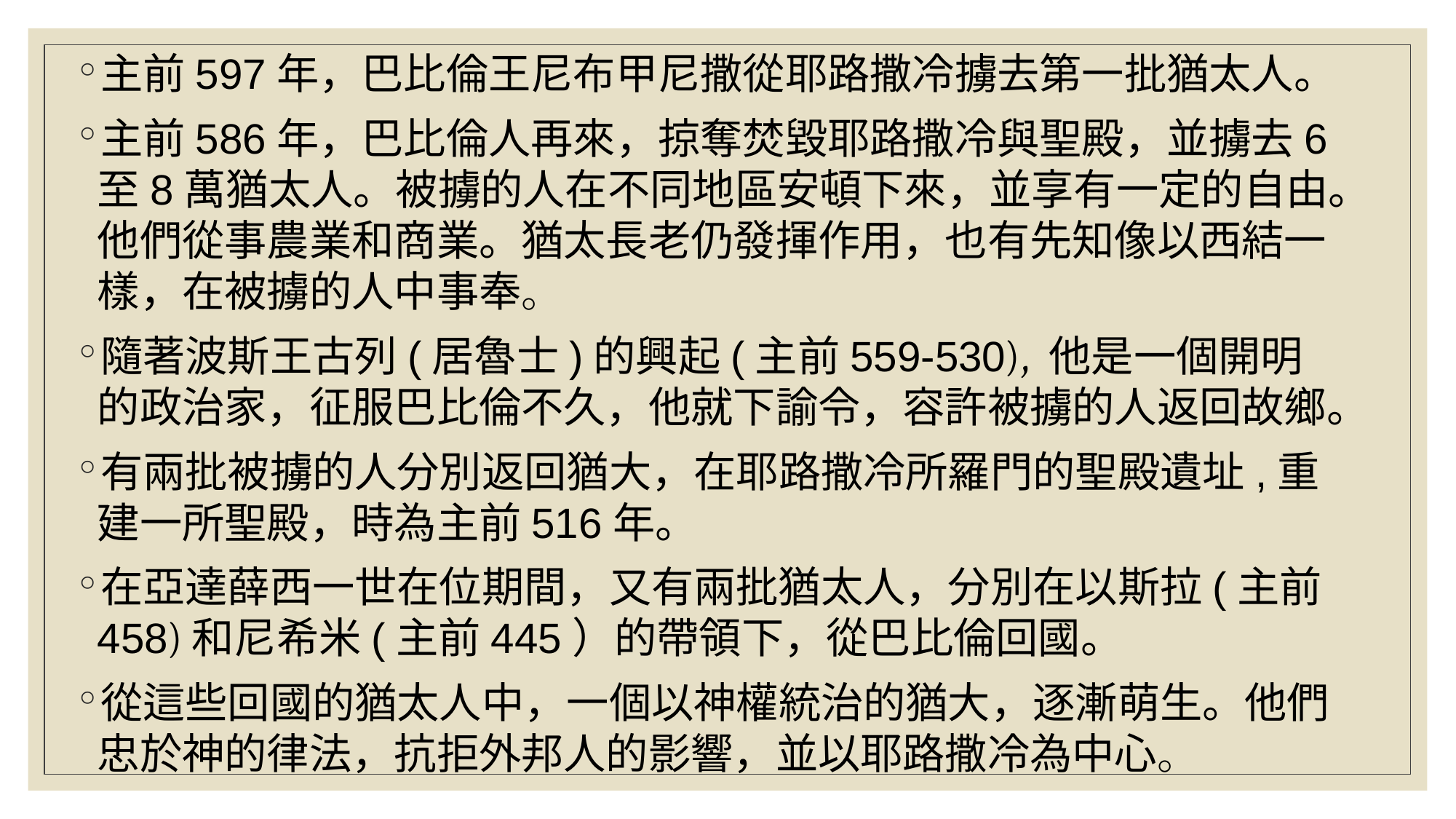

主前597年，巴比倫王尼布甲尼撒從耶路撒冷擄去第一批猶太人。
主前586年，巴比倫人再來，掠奪焚毀耶路撒冷與聖殿，並擄去6至8萬猶太人。被擄的人在不同地區安頓下來，並享有一定的自由。他們從事農業和商業。猶太長老仍發揮作用，也有先知像以西結一樣，在被擄的人中事奉。
隨著波斯王古列(居魯士)的興起(主前559-530), 他是一個開明的政治家，征服巴比倫不久，他就下諭令，容許被擄的人返回故鄉。
有兩批被擄的人分別返回猶大，在耶路撒冷所羅門的聖殿遺址,重建一所聖殿，時為主前516年。
在亞達薛西一世在位期間，又有兩批猶太人，分別在以斯拉(主前458)和尼希米(主前445）的帶領下，從巴比倫回國。
從這些回國的猶太人中，一個以神權統治的猶大，逐漸萌生。他們忠於神的律法，抗拒外邦人的影響，並以耶路撒冷為中心。